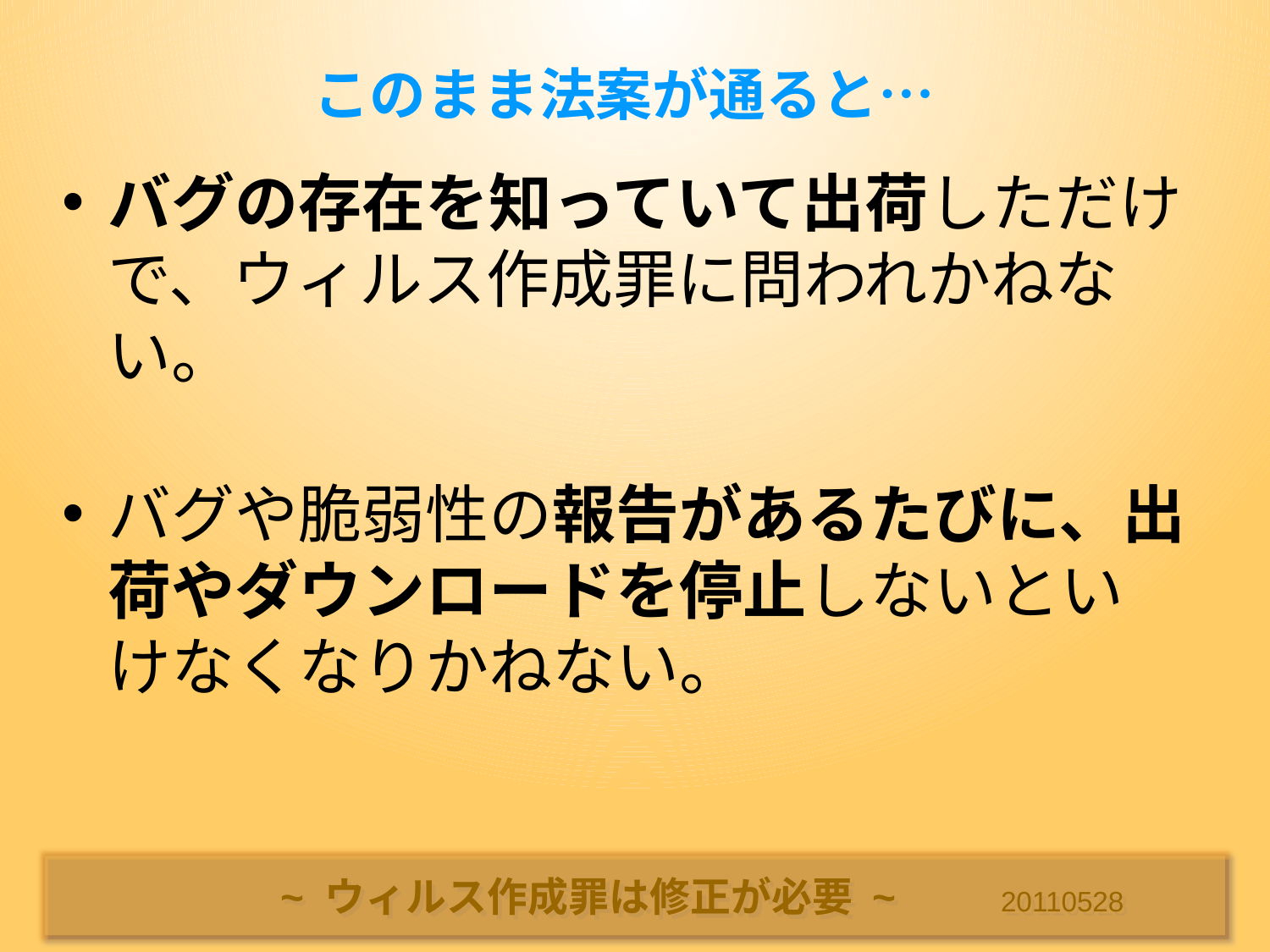

# このまま法案が通ると…
バグの存在を知っていて出荷しただけで、ウィルス作成罪に問われかねない。
バグや脆弱性の報告があるたびに、出荷やダウンロードを停止しないといけなくなりかねない。